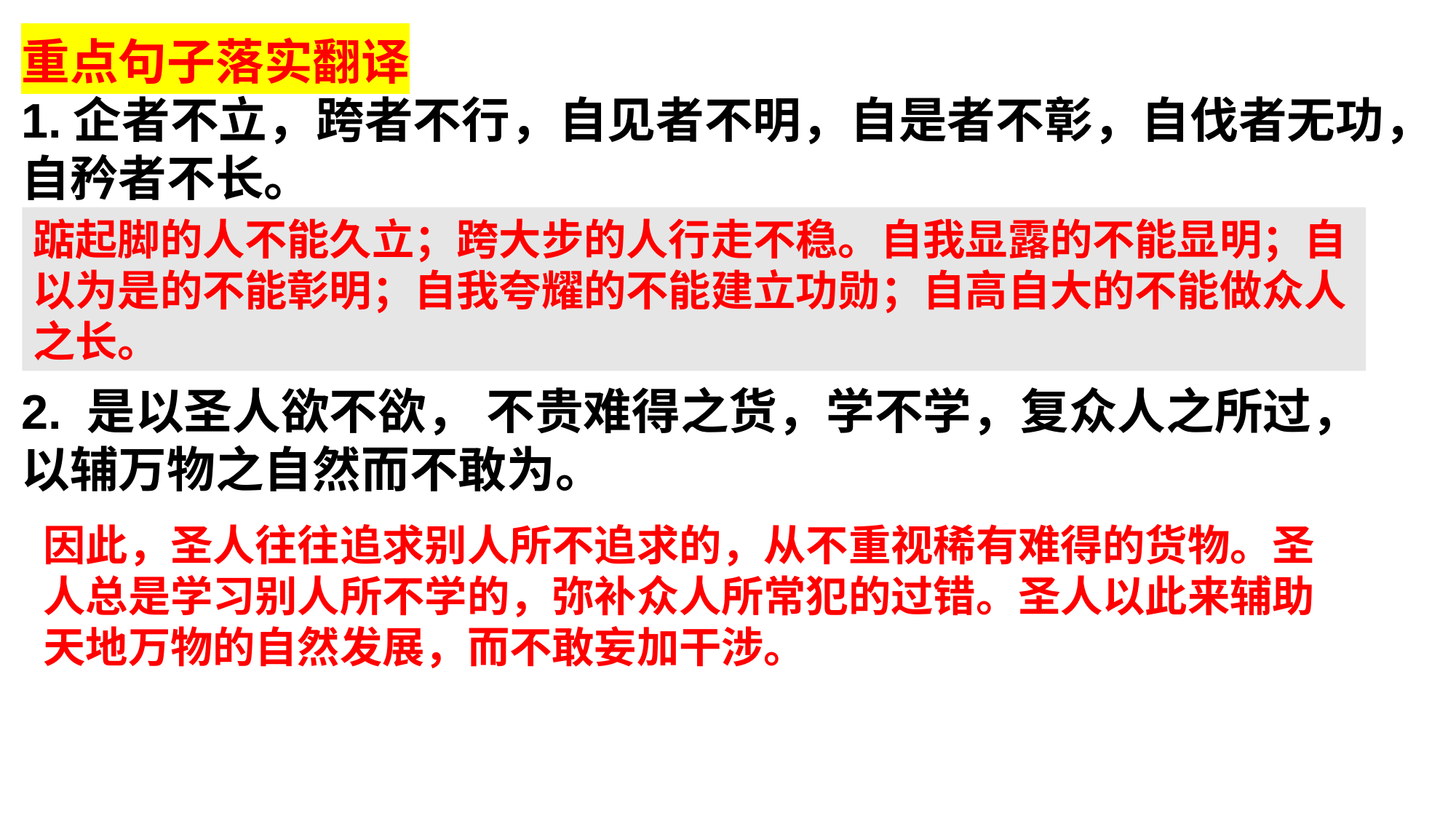

重点句子落实翻译
1.企者不立，跨者不行，自见者不明，自是者不彰，自伐者无功，自矜者不长。

2. 是以圣人欲不欲， 不贵难得之货，学不学，复众人之所过，以辅万物之自然而不敢为。

踮起脚的人不能久立；跨大步的人行走不稳。自我显露的不能显明；自以为是的不能彰明；自我夸耀的不能建立功勋；自高自大的不能做众人之长。
因此，圣人往往追求别人所不追求的，从不重视稀有难得的货物。圣人总是学习别人所不学的，弥补众人所常犯的过错。圣人以此来辅助天地万物的自然发展，而不敢妄加干涉。